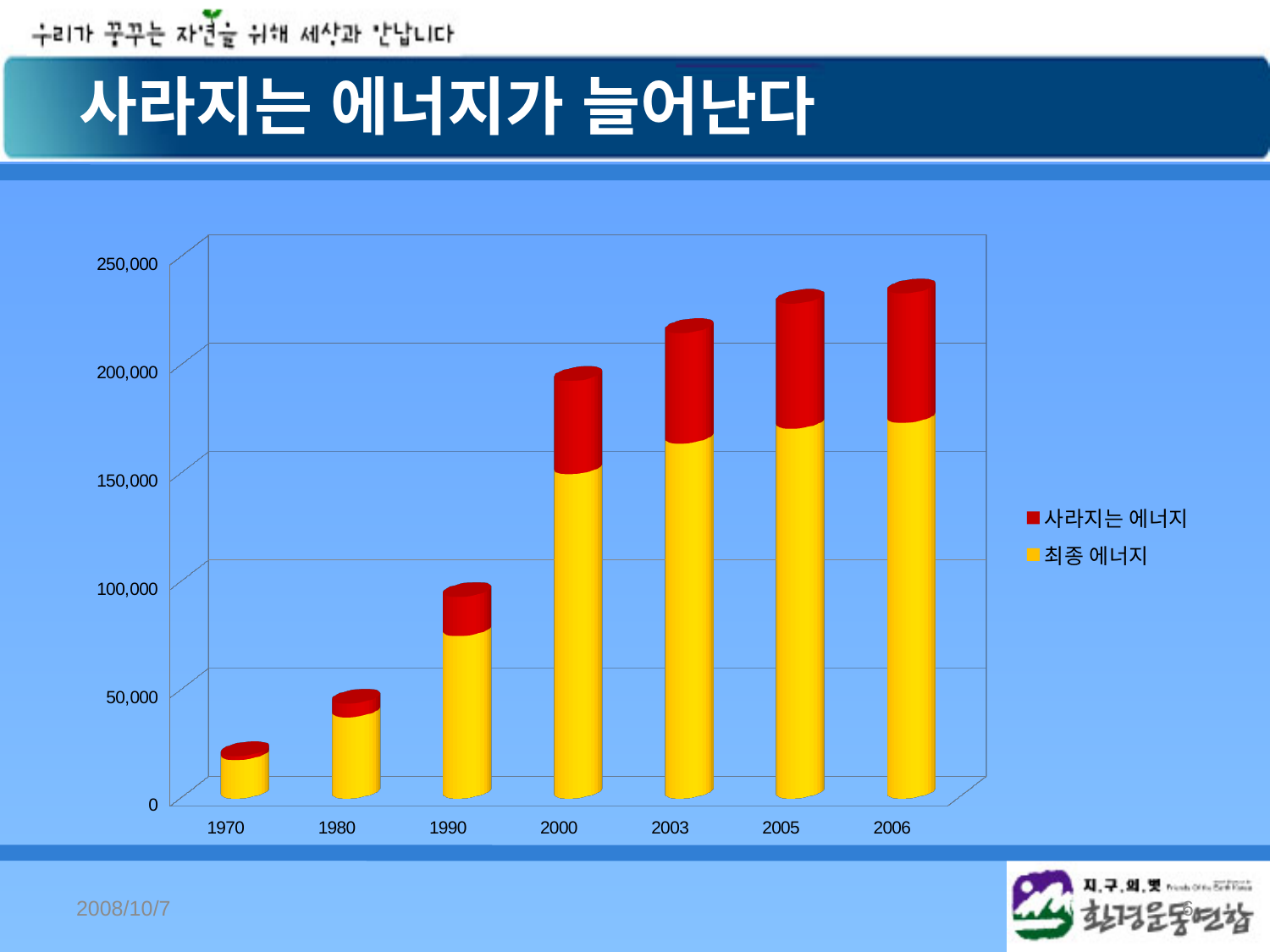

사라지는 에너지가 늘어난다

[unsupported chart]

2008/10/7
6